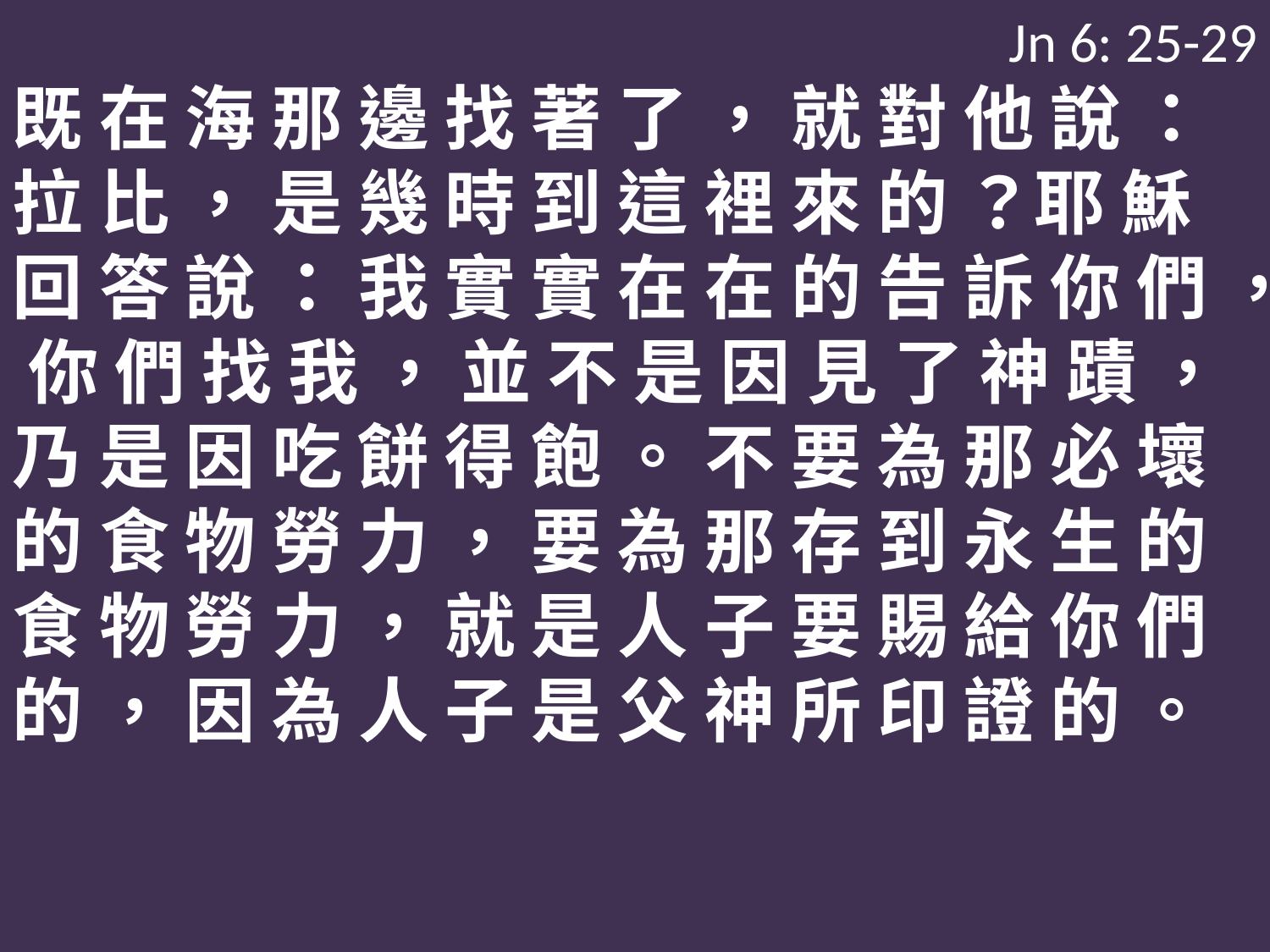

Jn 6: 25-29
既 在 海 那 邊 找 著 了 ， 就 對 他 說 ： 拉 比 ， 是 幾 時 到 這 裡 來 的 ？耶 穌 回 答 說 ： 我 實 實 在 在 的 告 訴 你 們 ， 你 們 找 我 ， 並 不 是 因 見 了 神 蹟 ， 乃 是 因 吃 餅 得 飽 。 不 要 為 那 必 壞 的 食 物 勞 力 ， 要 為 那 存 到 永 生 的 食 物 勞 力 ， 就 是 人 子 要 賜 給 你 們 的 ， 因 為 人 子 是 父 神 所 印 證 的 。